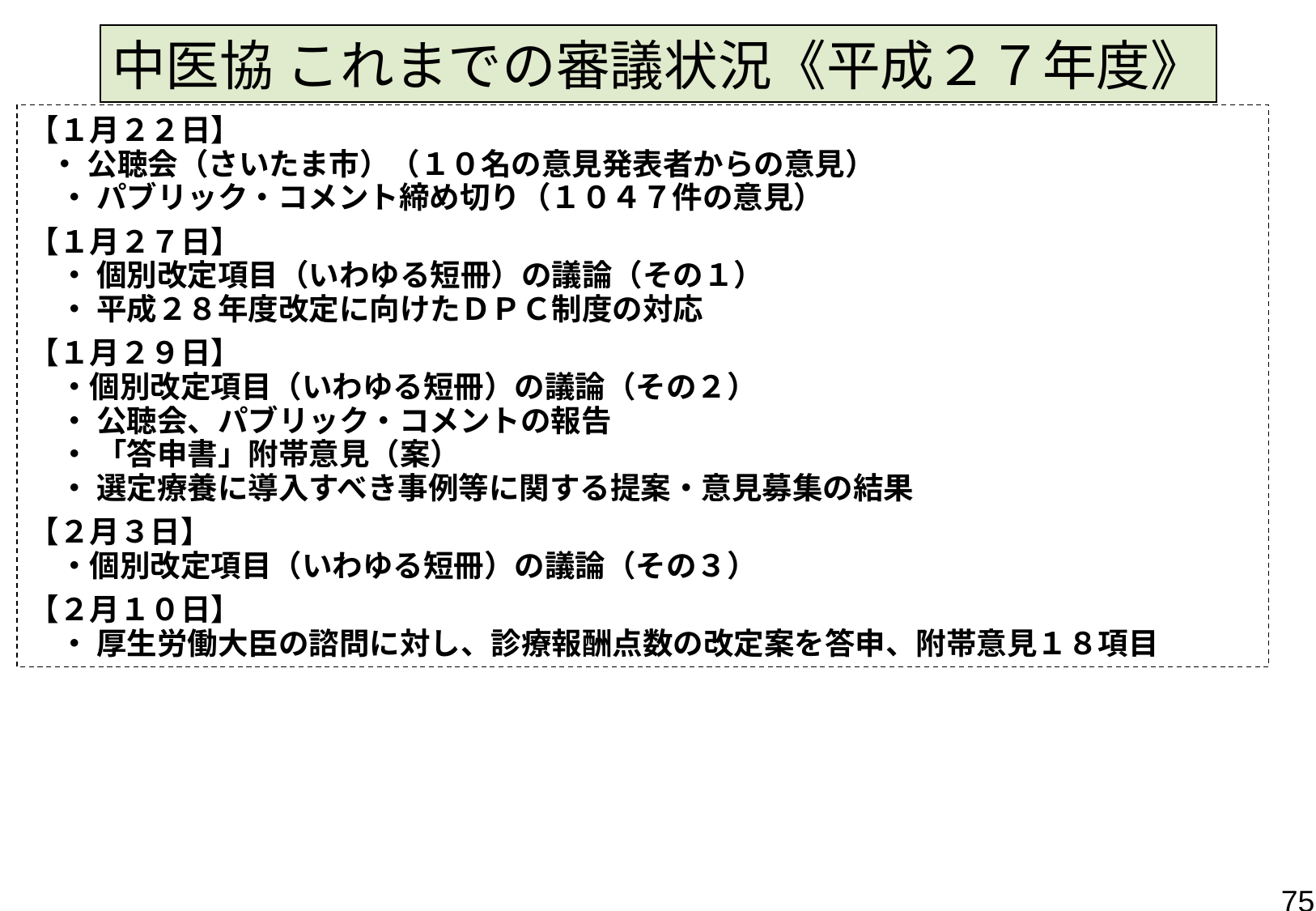

中医協 これまでの審議状況《平成２７年度》
【１月２２日】
  ・ 公聴会（さいたま市）（１０名の意見発表者からの意見）
　・ パブリック・コメント締め切り（１０４７件の意見）
【１月２７日】
　・ 個別改定項目（いわゆる短冊）の議論（その１）
　・ 平成２８年度改定に向けたＤＰＣ制度の対応
【１月２９日】
　・個別改定項目（いわゆる短冊）の議論（その２）
　・ 公聴会、パブリック・コメントの報告
　・ 「答申書」附帯意見（案）
　・ 選定療養に導入すべき事例等に関する提案・意見募集の結果
【２月３日】
　・個別改定項目（いわゆる短冊）の議論（その３）
【２月１０日】
　・ 厚生労働大臣の諮問に対し、診療報酬点数の改定案を答申、附帯意見１８項目
75